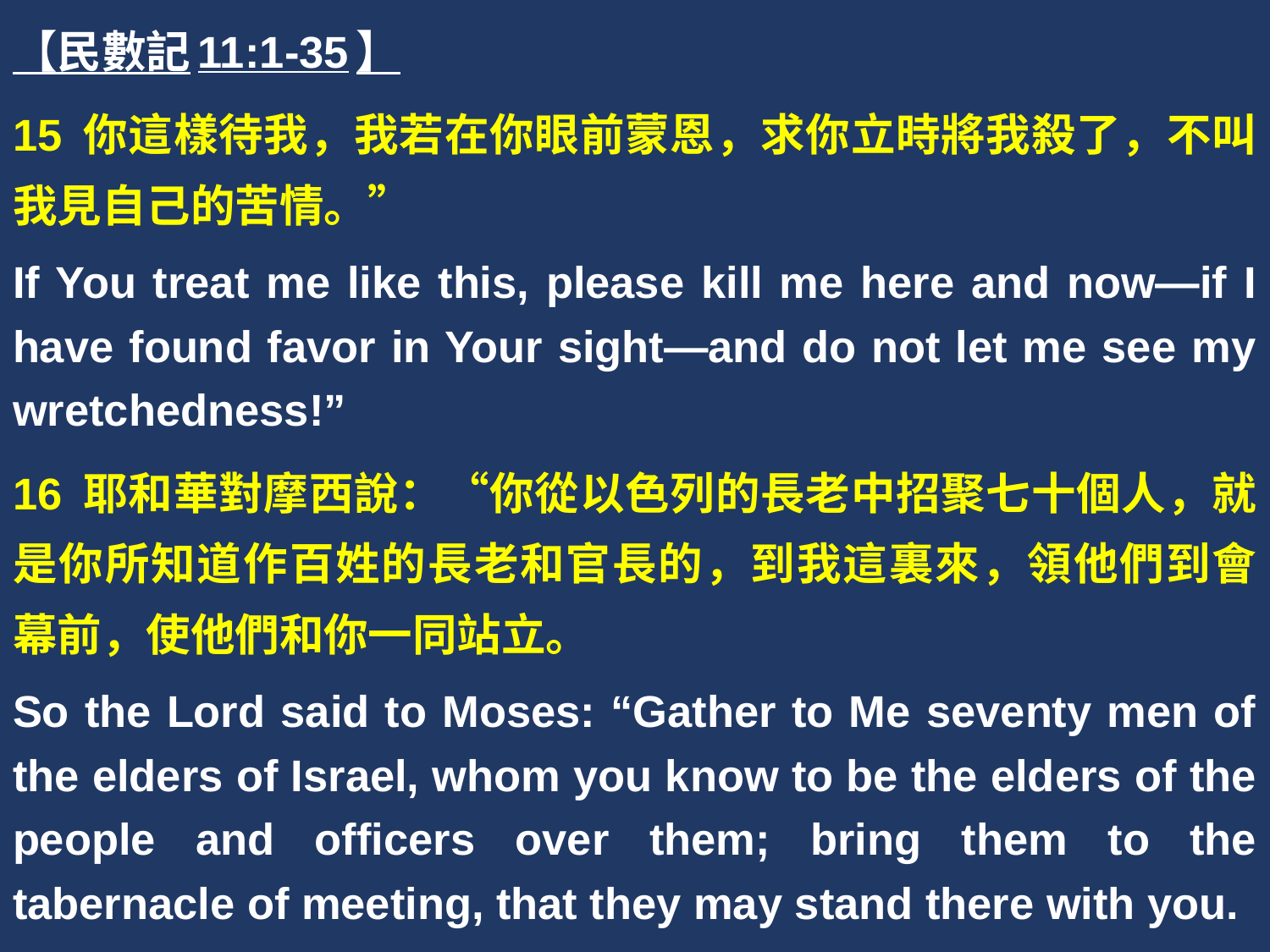

【民數記11:1-35】
15 你這樣待我，我若在你眼前蒙恩，求你立時將我殺了，不叫我見自己的苦情。”
If You treat me like this, please kill me here and now—if I have found favor in Your sight—and do not let me see my wretchedness!”
16 耶和華對摩西說：“你從以色列的長老中招聚七十個人，就是你所知道作百姓的長老和官長的，到我這裏來，領他們到會幕前，使他們和你一同站立。
So the Lord said to Moses: “Gather to Me seventy men of the elders of Israel, whom you know to be the elders of the people and officers over them; bring them to the tabernacle of meeting, that they may stand there with you.